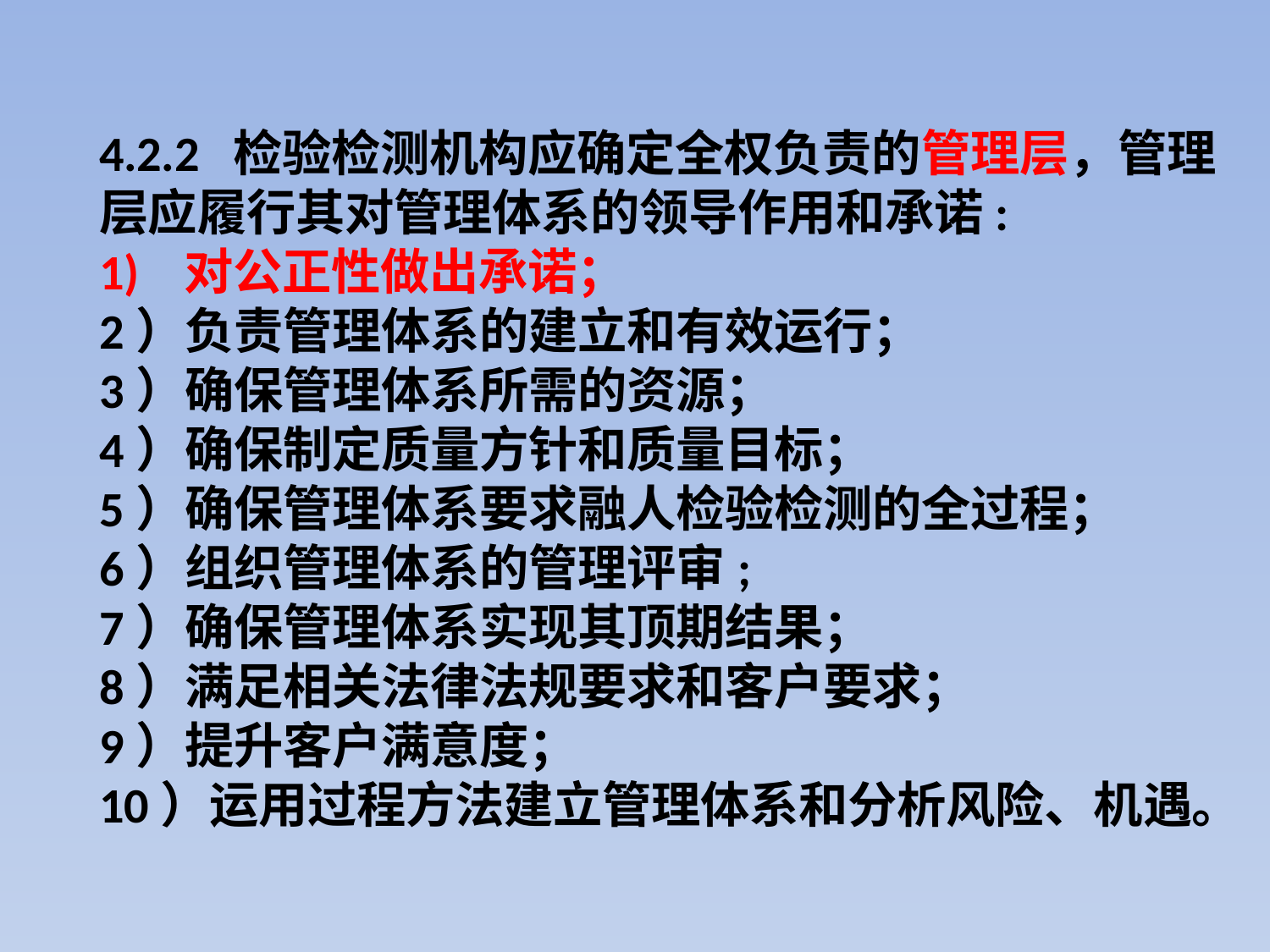

4.2.2  检验检测机构应确定全权负责的管理层，管理层应履行其对管理体系的领导作用和承诺:
1)   对公正性做出承诺；
2）负责管理体系的建立和有效运行；
3）确保管理体系所需的资源；
4）确保制定质量方针和质量目标；
5）确保管理体系要求融人检验检测的全过程；
6）组织管理体系的管理评审;
7）确保管理体系实现其顶期结果；
8）满足相关法律法规要求和客户要求；
9）提升客户满意度；
10）运用过程方法建立管理体系和分析风险、机遇。